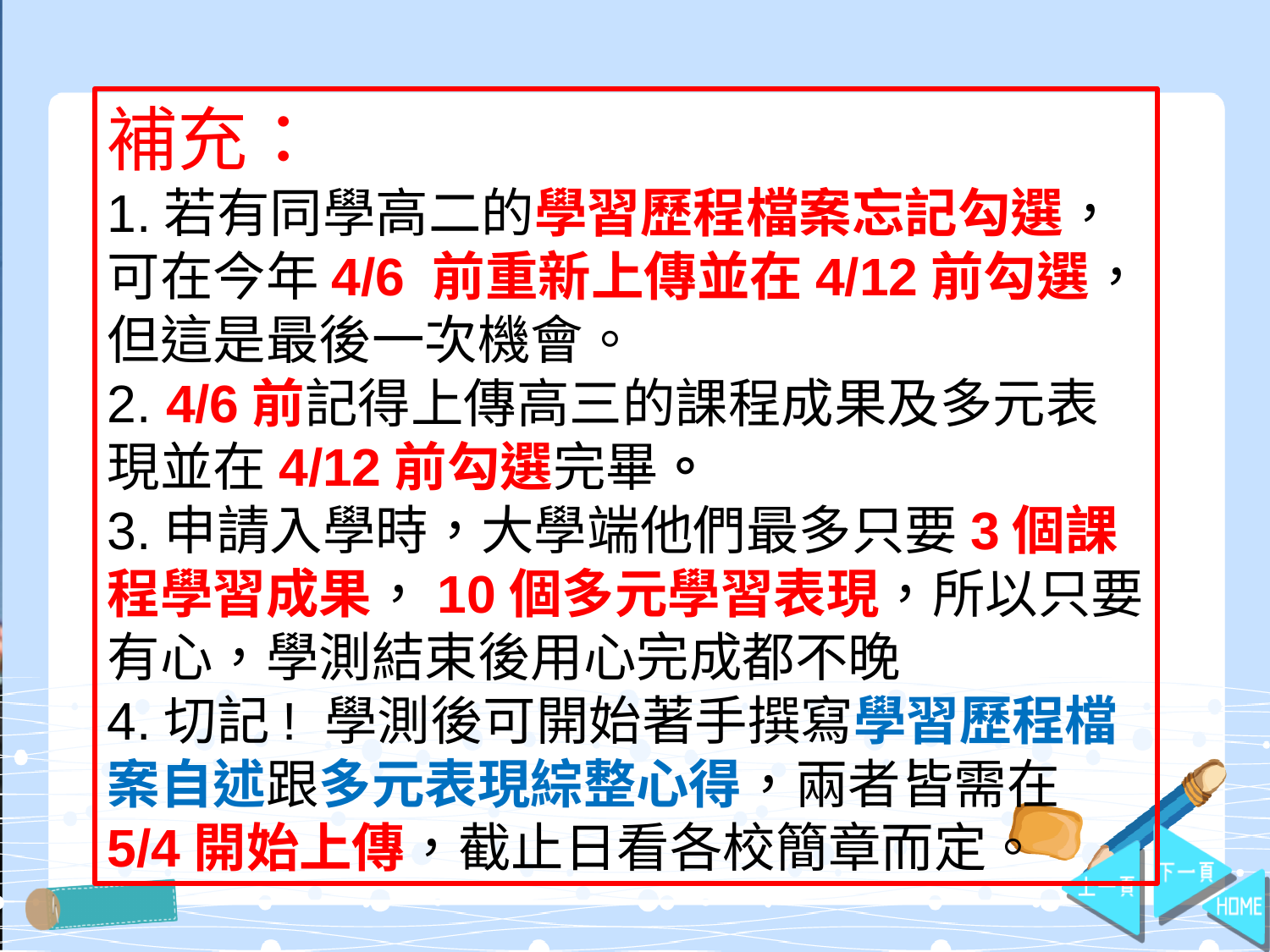

補充：
1.若有同學高二的學習歷程檔案忘記勾選，可在今年4/6 前重新上傳並在4/12前勾選，但這是最後一次機會。
2. 4/6前記得上傳高三的課程成果及多元表現並在4/12前勾選完畢。
3.申請入學時，大學端他們最多只要3個課程學習成果，10個多元學習表現，所以只要有心，學測結束後用心完成都不晚
4.切記! 學測後可開始著手撰寫學習歷程檔案自述跟多元表現綜整心得，兩者皆需在5/4開始上傳，截止日看各校簡章而定。